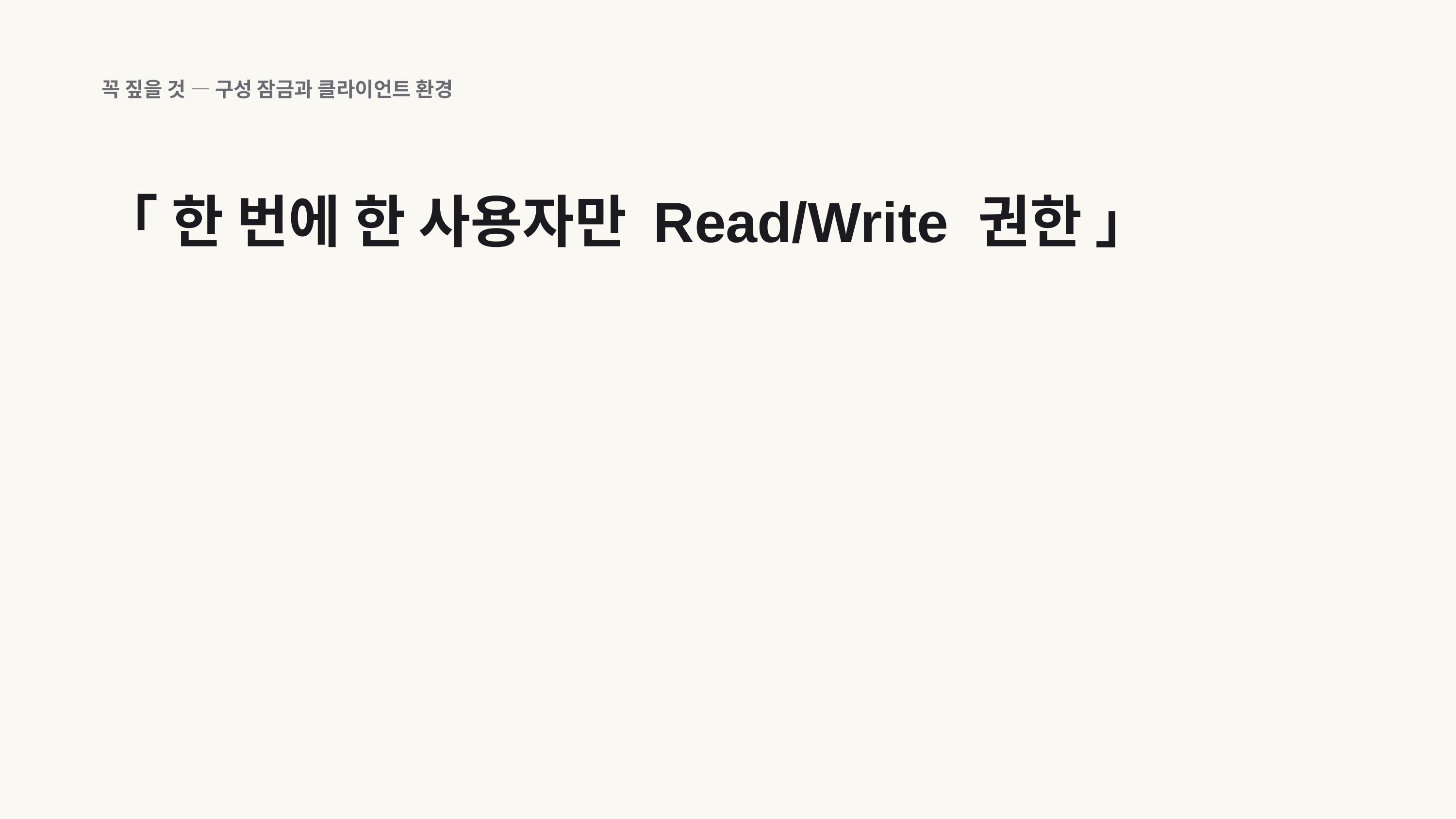

꼭 짚을 것 — 구성 잠금과 클라이언트 환경
「 한 번에 한 사용자만 Read/Write 권한 」